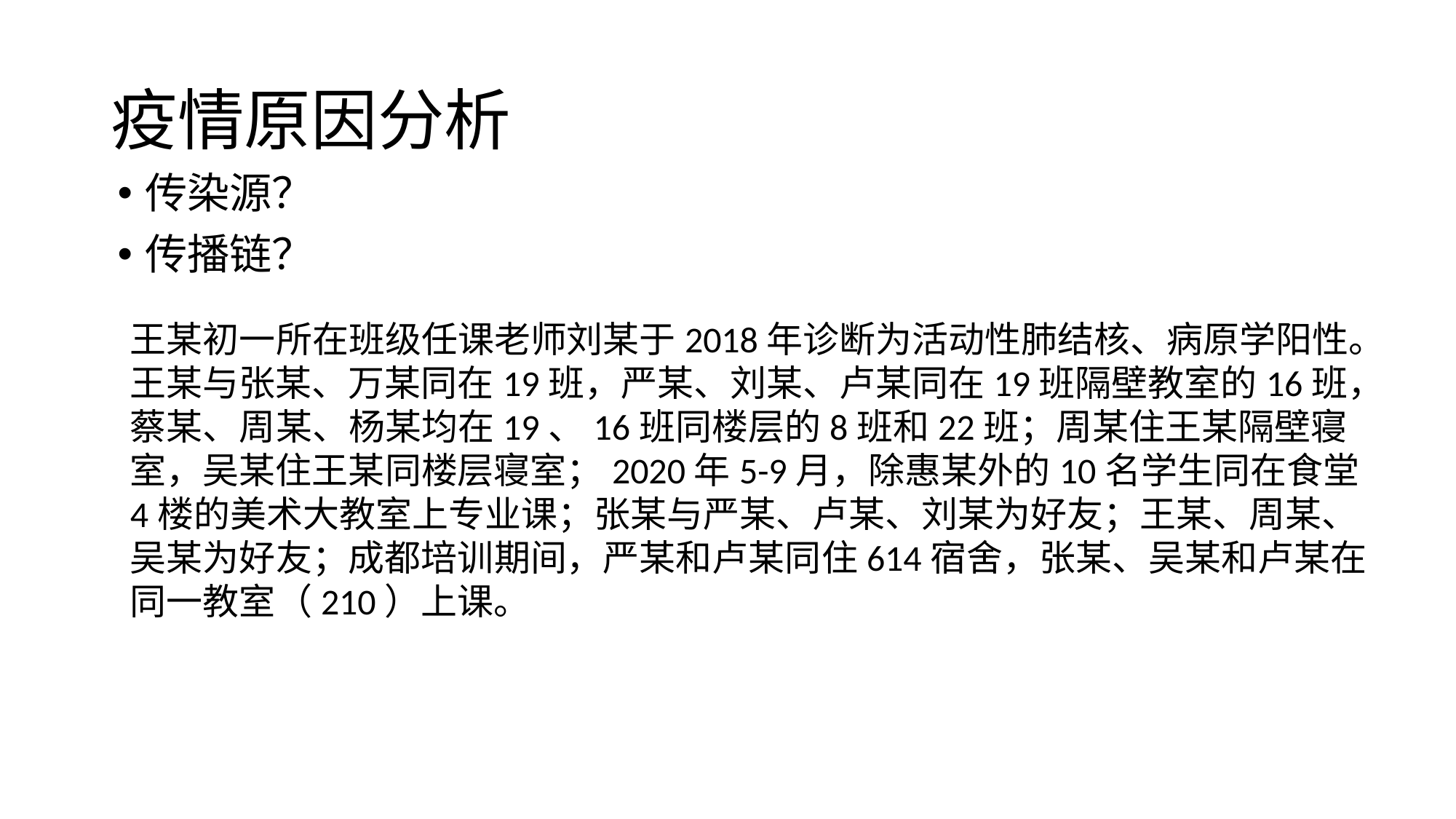

# 疫情原因分析
传染源？
传播链？
王某初一所在班级任课老师刘某于2018年诊断为活动性肺结核、病原学阳性。王某与张某、万某同在19班，严某、刘某、卢某同在19班隔壁教室的16班，蔡某、周某、杨某均在19、16班同楼层的8班和22班；周某住王某隔壁寝室，吴某住王某同楼层寝室；2020年5-9月，除惠某外的10名学生同在食堂4楼的美术大教室上专业课；张某与严某、卢某、刘某为好友；王某、周某、吴某为好友；成都培训期间，严某和卢某同住614宿舍，张某、吴某和卢某在同一教室（210）上课。